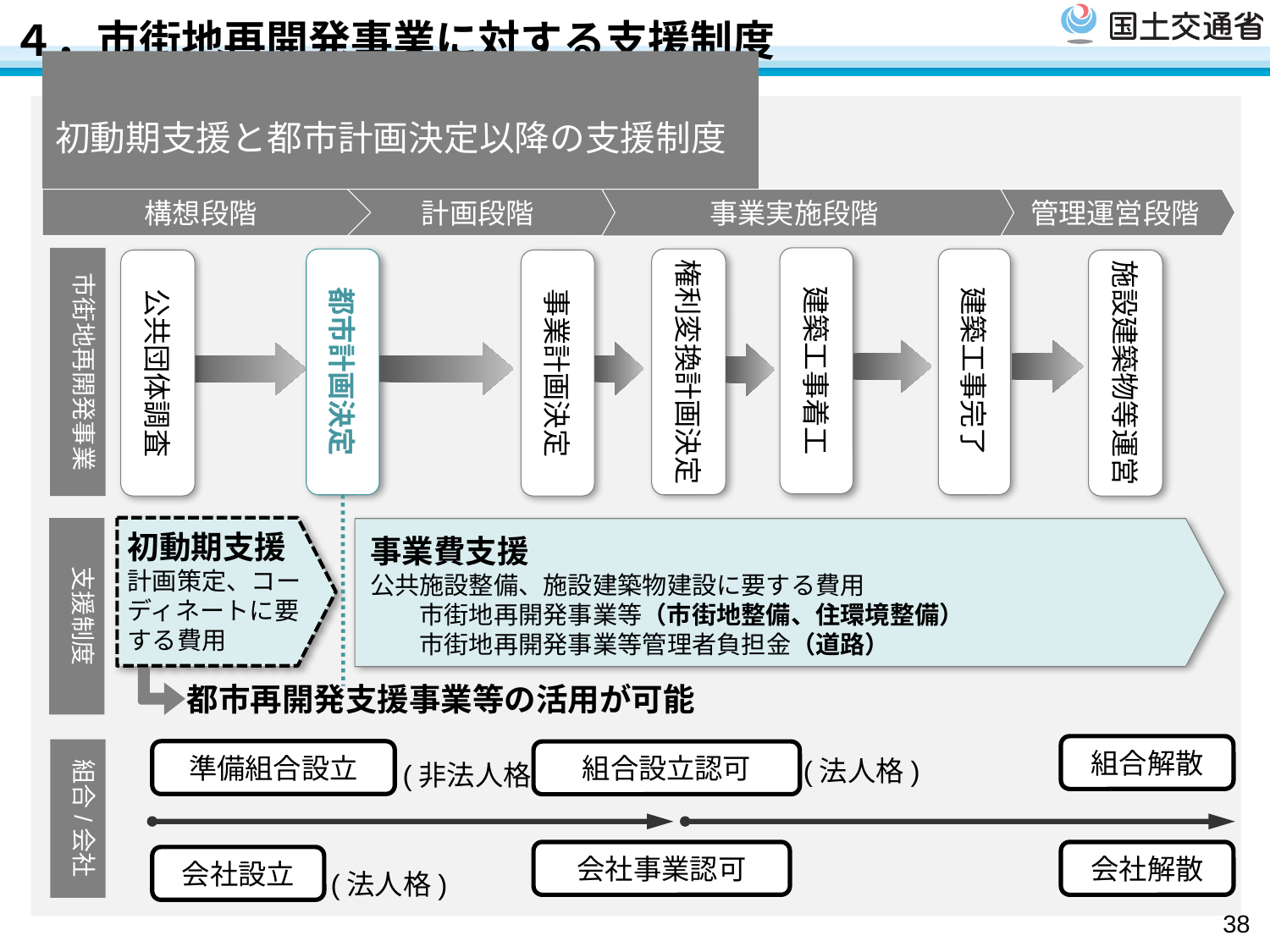

４．市街地再開発事業に対する支援制度

# 初動期支援と都市計画決定以降の支援制度
構想段階
計画段階
事業実施段階
管理運営段階
建築工事着工
市街地再開発事業
権利変換計画決定
建築工事完了
都市計画決定
公共団体調査
事業計画決定
施設建築物等運営

支援制度

初動期支援
計画策定、コーディネートに要する費用
事業費支援
公共施設整備、施設建築物建設に要する費用
　　市街地再開発事業等（市街地整備、住環境整備）
　　市街地再開発事業等管理者負担金（道路）

都市再開発支援事業等の活用が可能
組合解散
組合/会社
準備組合設立
組合設立認可
(法人格)
(非法人格)

会社事業認可
会社解散
会社設立
(法人格)
38